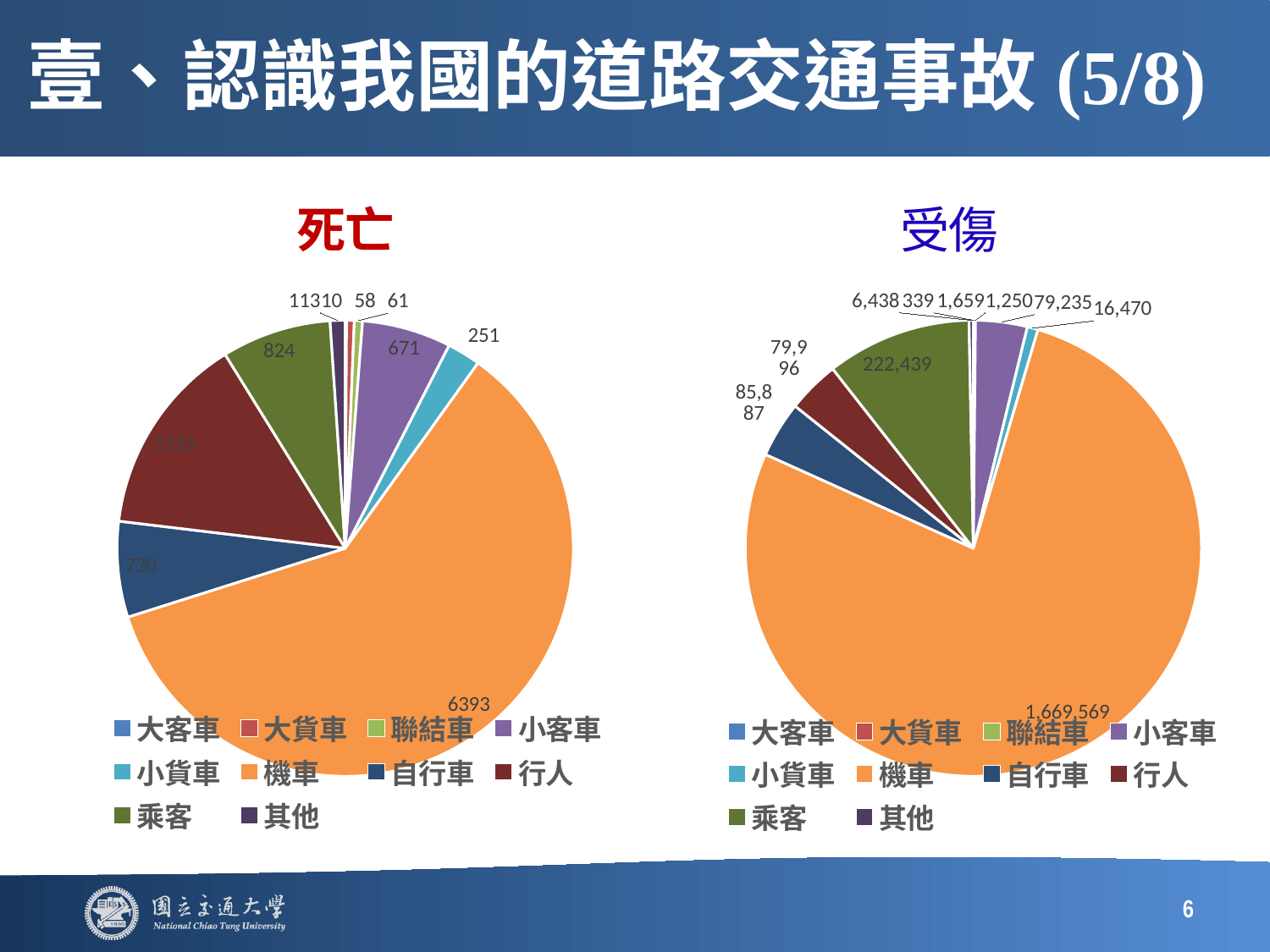

# 壹、認識我國的道路交通事故(5/8)

### Chart: 死亡

| Category | 死亡 |
|---|---|
| 大客車 | 10.0 |
| 大貨車 | 58.0 |
| 聯結車 | 61.0 |
| 小客車 | 671.0 |
| 小貨車 | 251.0 |
| 機車 | 6393.0 |
| 自行車 | 720.0 |
| 行人 | 1516.0 |
| 乘客 | 824.0 |
| 其他 | 113.0 |

### Chart: 受傷

| Category | 受傷 |
|---|---|
| 大客車 | 339.0 |
| 大貨車 | 1659.0 |
| 聯結車 | 1250.0 |
| 小客車 | 79235.0 |
| 小貨車 | 16470.0 |
| 機車 | 1669569.0 |
| 自行車 | 85887.0 |
| 行人 | 79996.0 |
| 乘客 | 222439.0 |
| 其他 | 6438.0 |
6